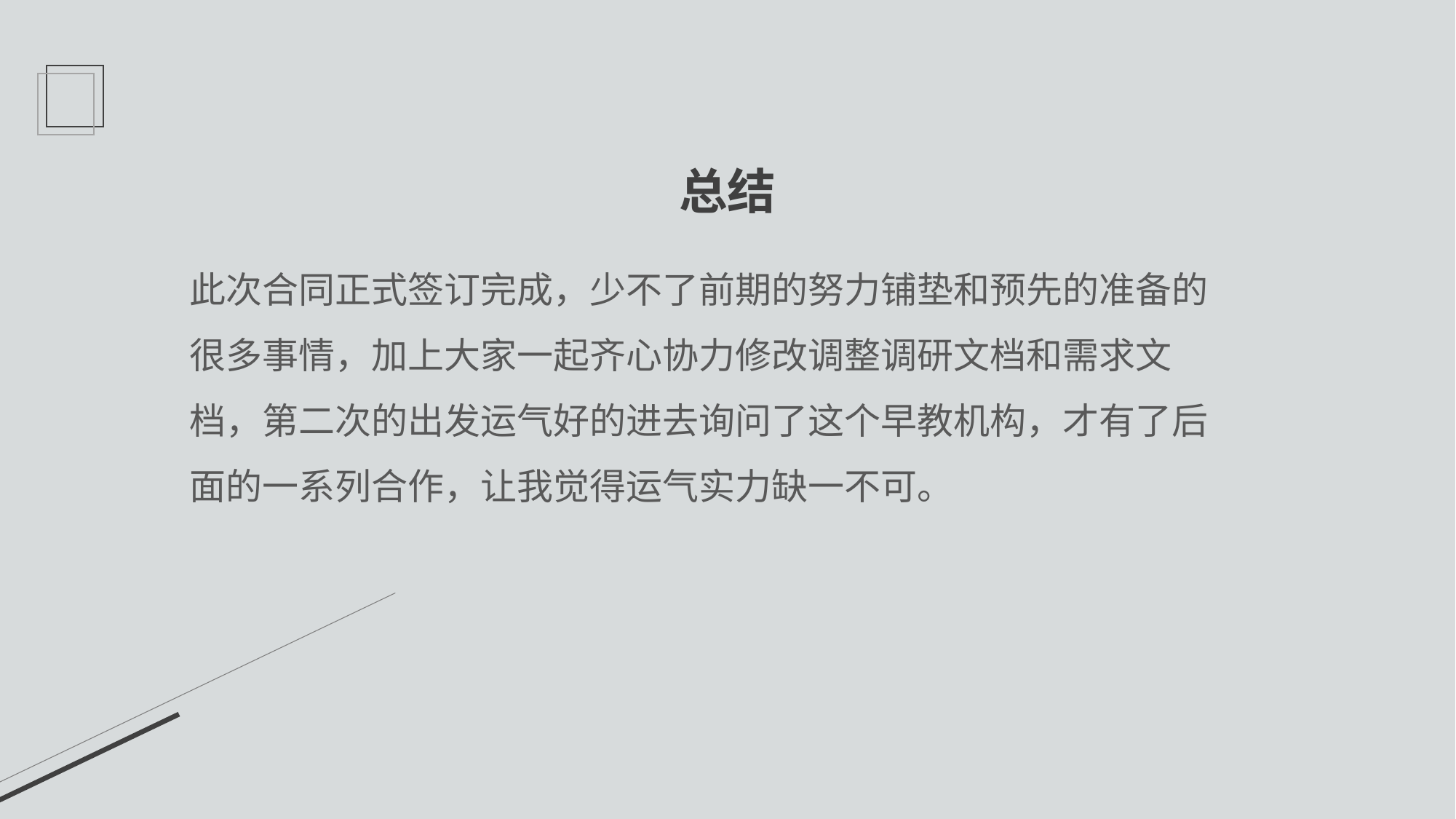

总结
此次合同正式签订完成，少不了前期的努力铺垫和预先的准备的很多事情，加上大家一起齐心协力修改调整调研文档和需求文档，第二次的出发运气好的进去询问了这个早教机构，才有了后面的一系列合作，让我觉得运气实力缺一不可。